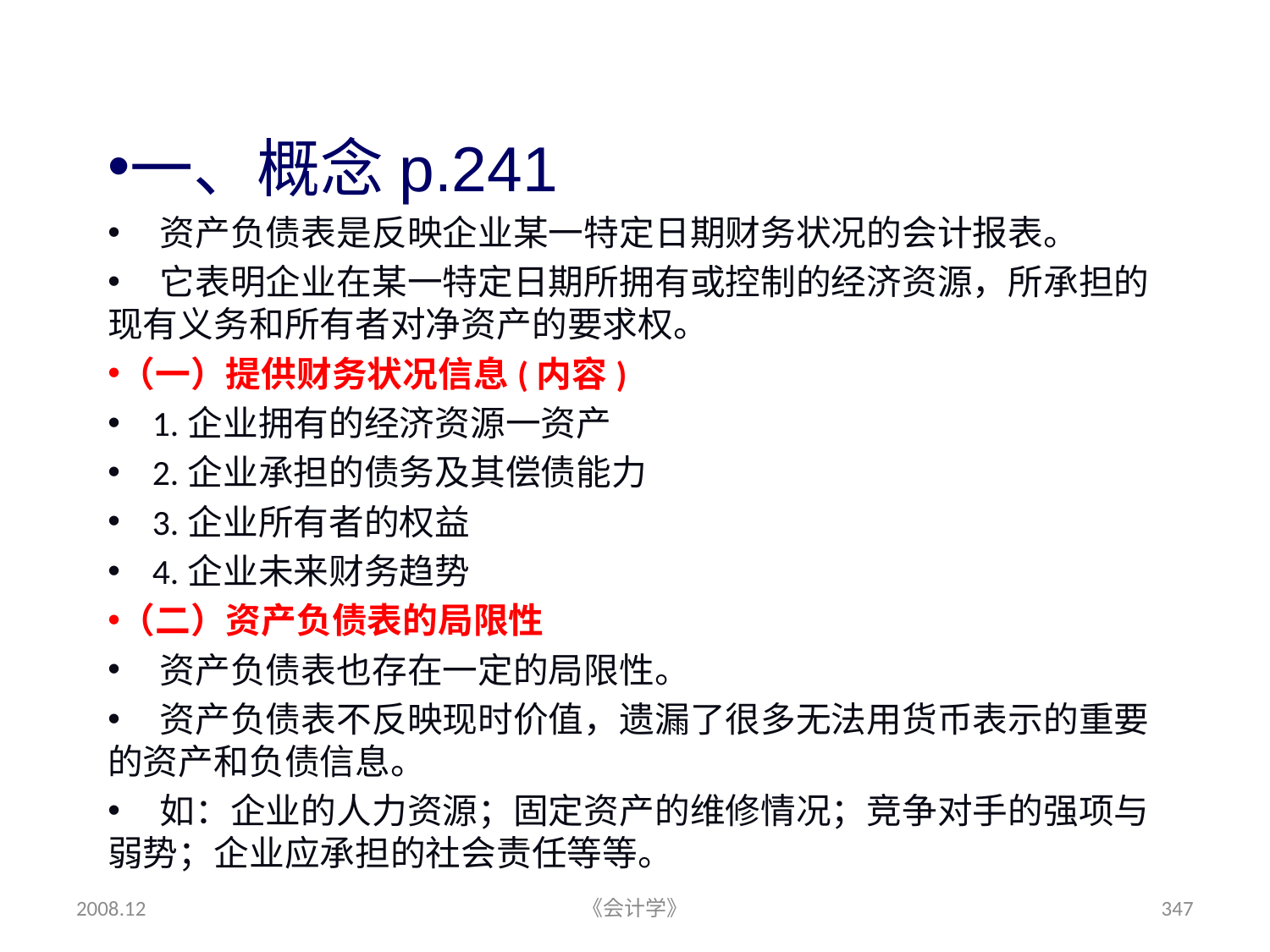

# 第二节   资产负债表
一、概念p.241
    资产负债表是反映企业某一特定日期财务状况的会计报表。
    它表明企业在某一特定日期所拥有或控制的经济资源，所承担的现有义务和所有者对净资产的要求权。
（一）提供财务状况信息(内容)
    1.企业拥有的经济资源一资产
    2.企业承担的债务及其偿债能力
    3.企业所有者的权益
    4.企业未来财务趋势
（二）资产负债表的局限性
    资产负债表也存在一定的局限性。
    资产负债表不反映现时价值，遗漏了很多无法用货币表示的重要的资产和负债信息。
    如：企业的人力资源；固定资产的维修情况；竞争对手的强项与弱势；企业应承担的社会责任等等。
2008.12
《会计学》
347